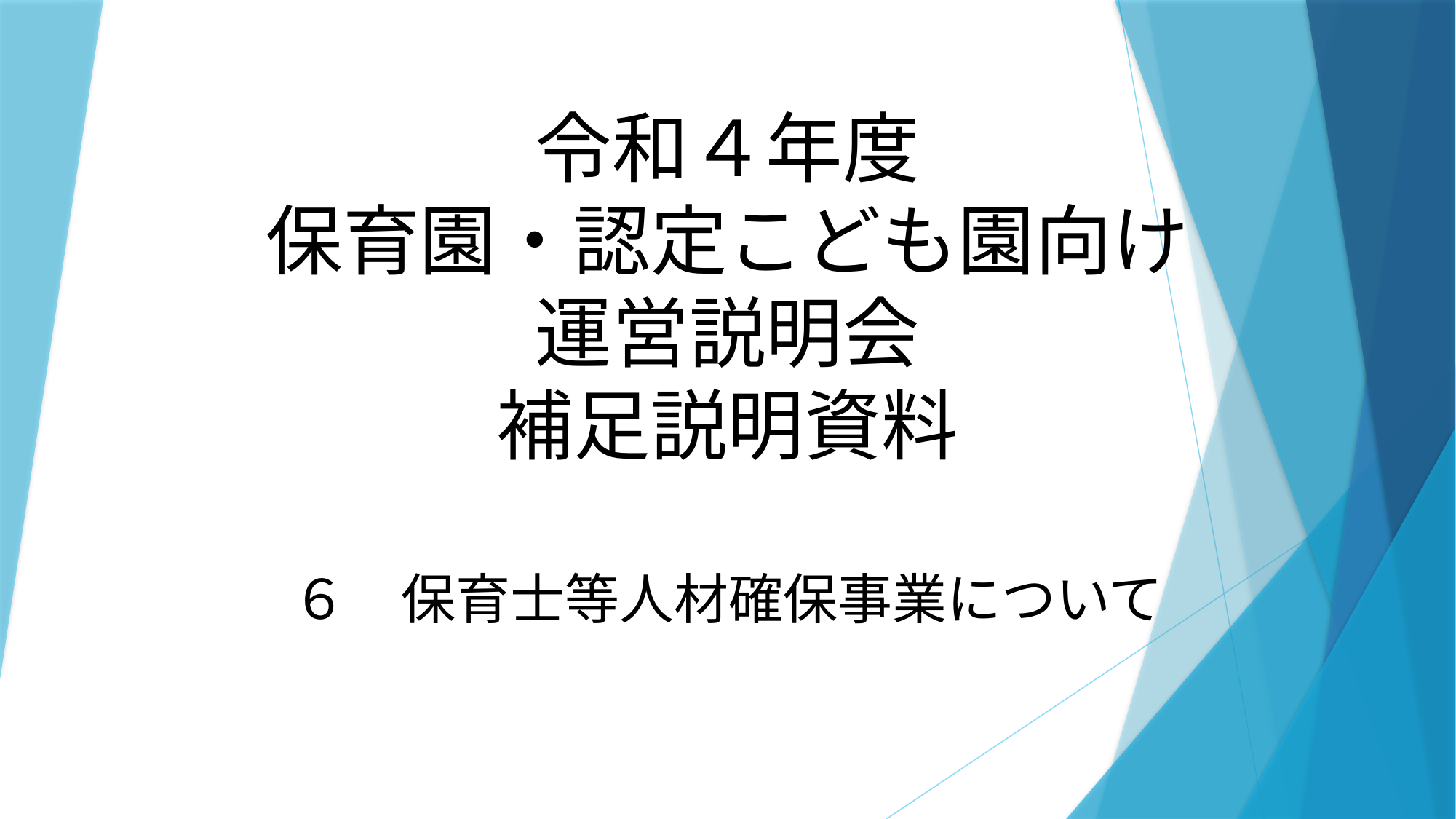

# 令和４年度 保育園・認定こども園向け 運営説明会 補足説明資料
６　保育士等人材確保事業について